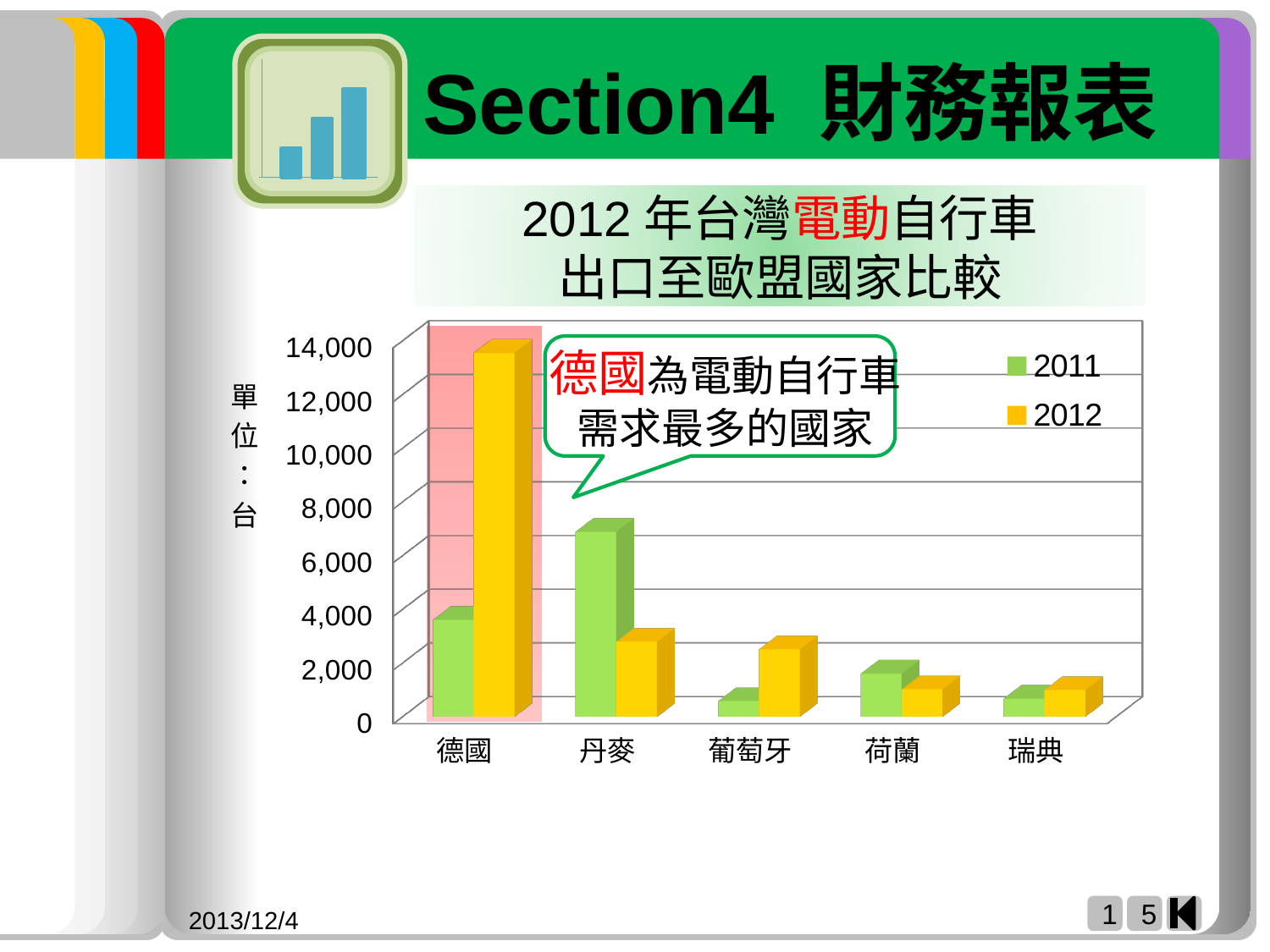

2012年台灣電動自行車
出口至歐盟國家比較

[unsupported chart]

德國為電動自行車需求最多的國家

1
5